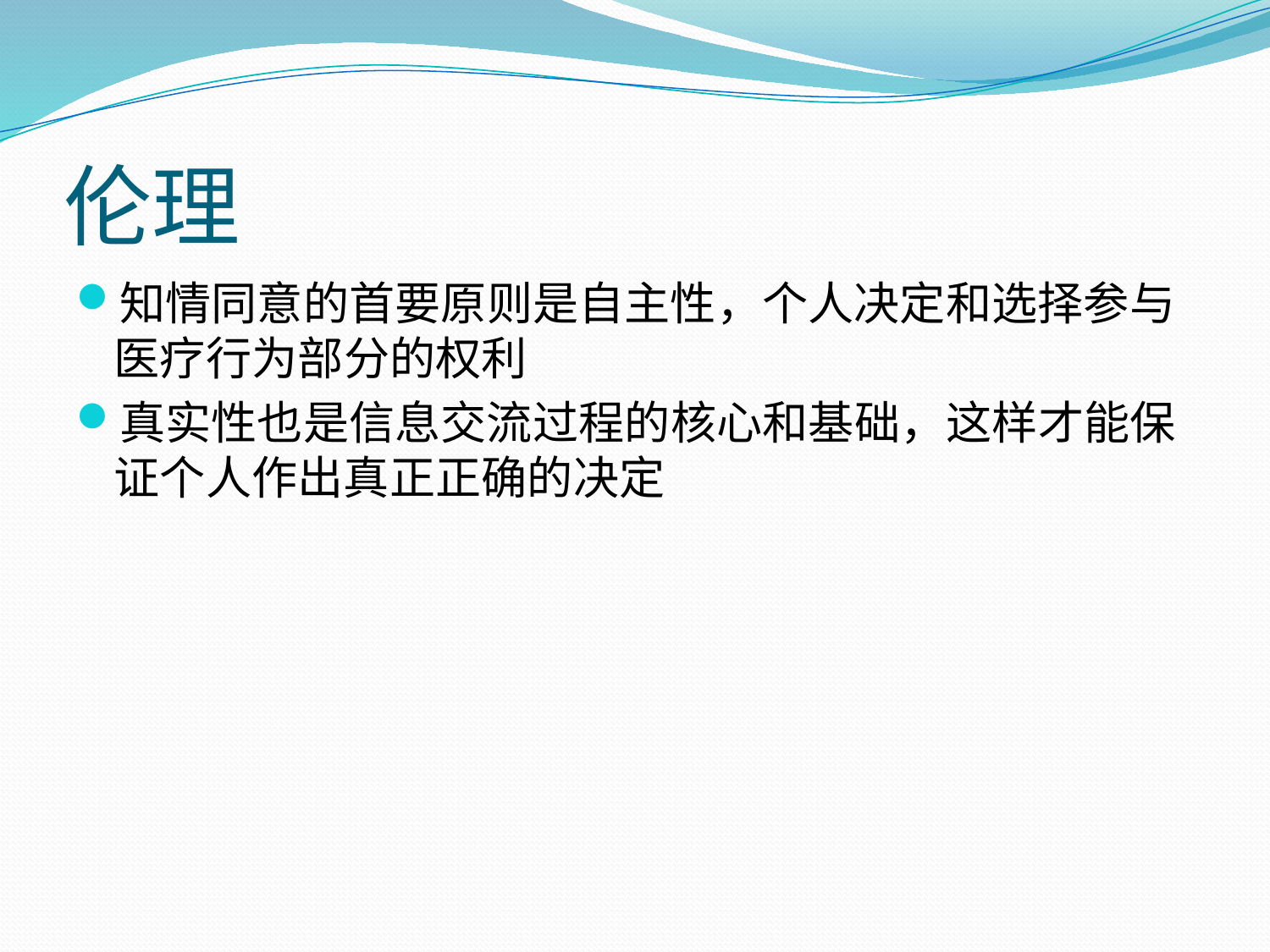

# 伦理
知情同意的首要原则是自主性，个人决定和选择参与医疗行为部分的权利
真实性也是信息交流过程的核心和基础，这样才能保证个人作出真正正确的决定